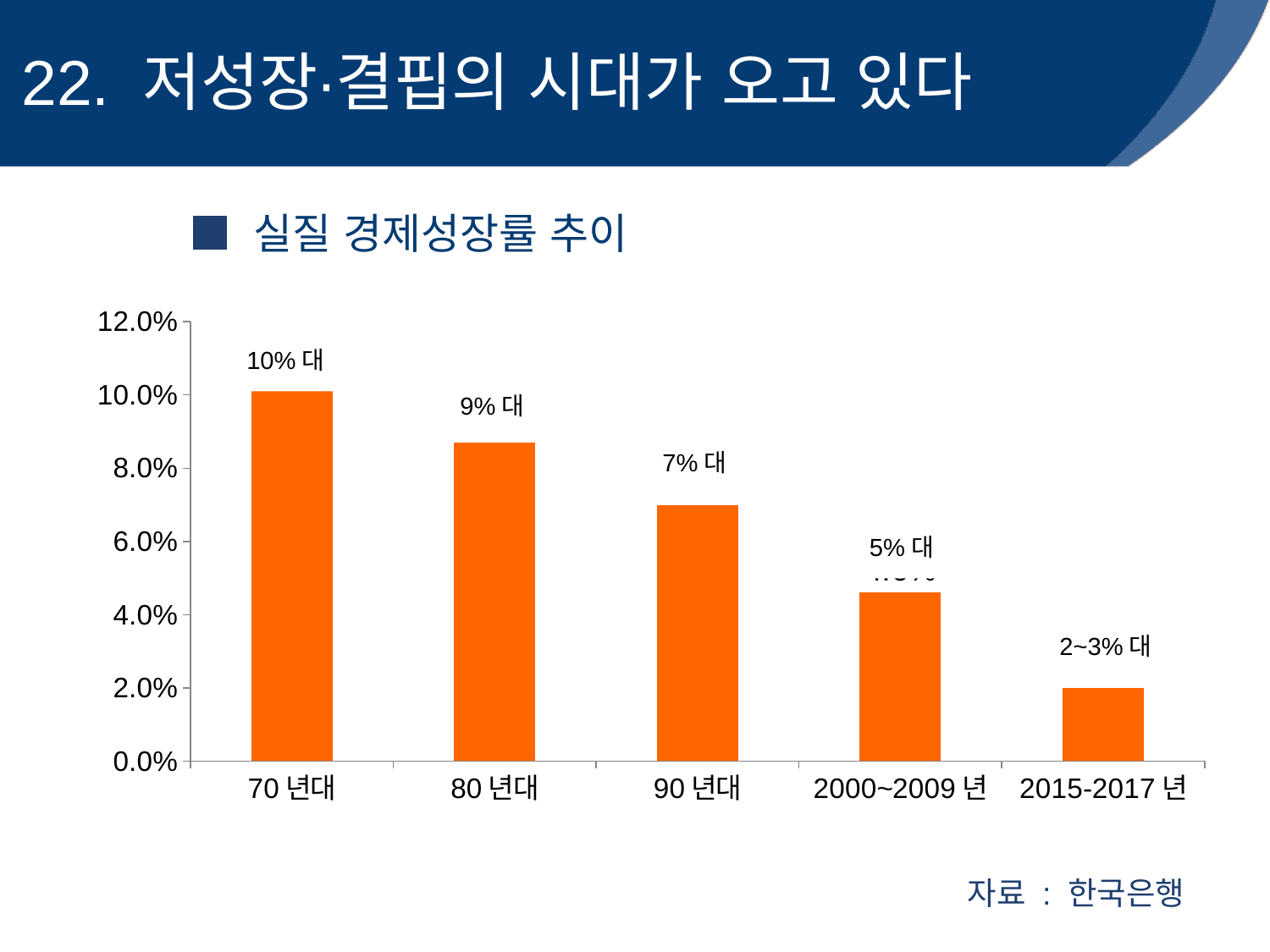

22. 저성장∙결핍의 시대가 오고 있다
■ 실질 경제성장률 추이

### Chart

| Category | 열1 |
|---|---|
| 70년대 | 0.10199999999999998 |
| 80년대 | 0.08700000000000002 |
| 90년대 | 0.07000000000000002 |
| 2000~2009년 | 0.046 |
| 2015-2017년 | 0.02000000000000001 |
10%대
9%대
7%대
5%대
2~3%대
자료 : 한국은행